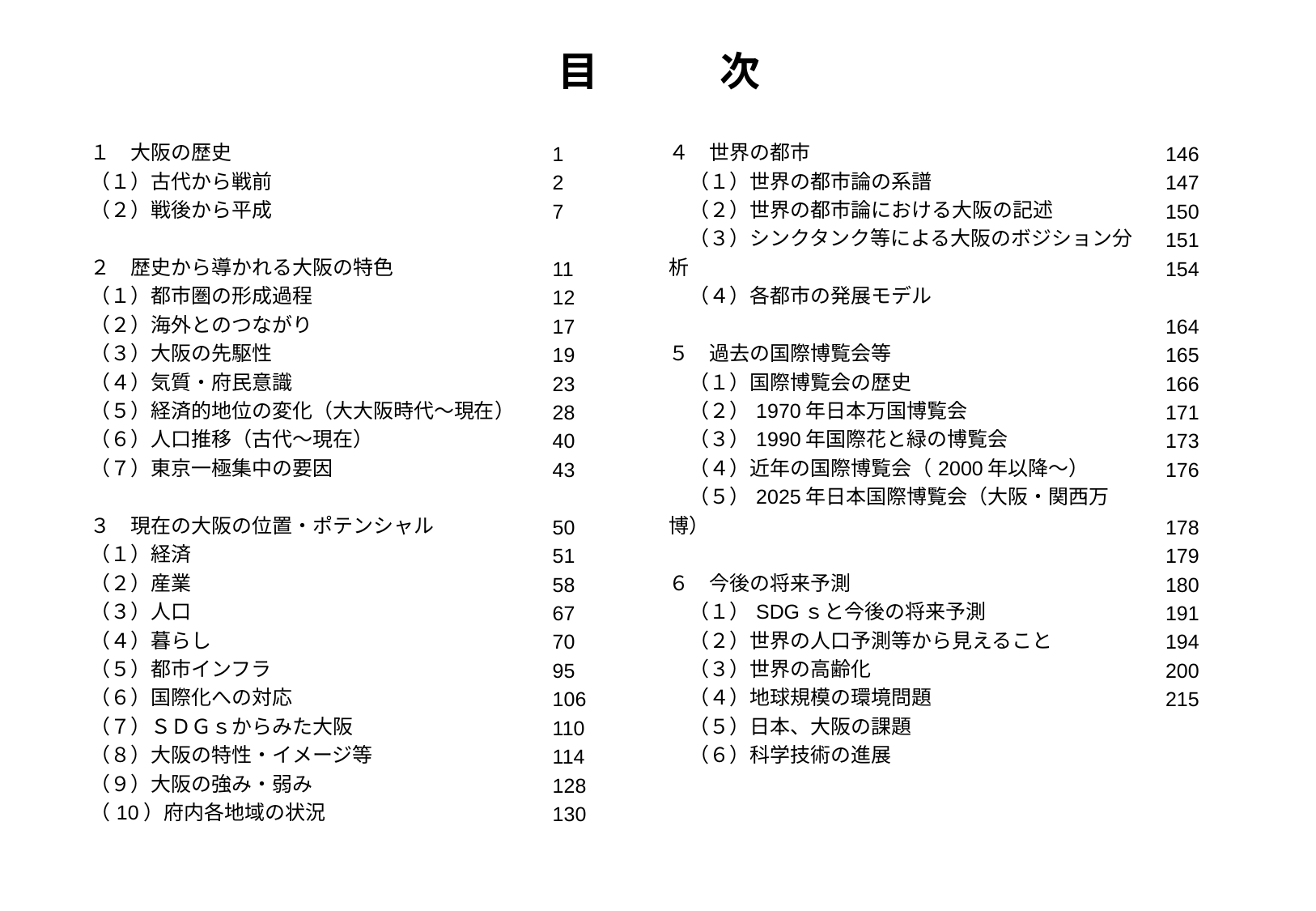

目　　　次
| １　大阪の歴史 （１）古代から戦前 （２）戦後から平成　 ２　歴史から導かれる大阪の特色 （１）都市圏の形成過程 （２）海外とのつながり （３）大阪の先駆性 （４）気質・府民意識 （５）経済的地位の変化（大大阪時代〜現在） （６）人口推移（古代〜現在） （７）東京一極集中の要因 ３　現在の大阪の位置・ポテンシャル （１）経済 （２）産業　 （３）人口 （４）暮らし （５）都市インフラ （６）国際化への対応 （７）ＳＤＧｓからみた大阪 （８）大阪の特性・イメージ等 （９）大阪の強み・弱み （10）府内各地域の状況 | 1 2 7 11 12 17 19 23 28 40 43 50 51 58 67 70 95 106 110 114 128 130 | ４　世界の都市 　（１）世界の都市論の系譜 　（２）世界の都市論における大阪の記述 　（３）シンクタンク等による大阪のボジション分析 　（４）各都市の発展モデル ５　過去の国際博覧会等 　（１）国際博覧会の歴史 　（２）1970年日本万国博覧会 　（３）1990年国際花と緑の博覧会 　（４）近年の国際博覧会（2000年以降〜） 　（５）2025年日本国際博覧会（大阪・関西万博） ６　今後の将来予測 　（１）SDGｓと今後の将来予測 　（２）世界の人口予測等から見えること 　（３）世界の高齢化 　（４）地球規模の環境問題 　（５）日本、大阪の課題 　（６）科学技術の進展 | 146 147 150 151 154 164 165 166 171 173 176 178 179 180 191 194 200 215 |
| --- | --- | --- | --- |